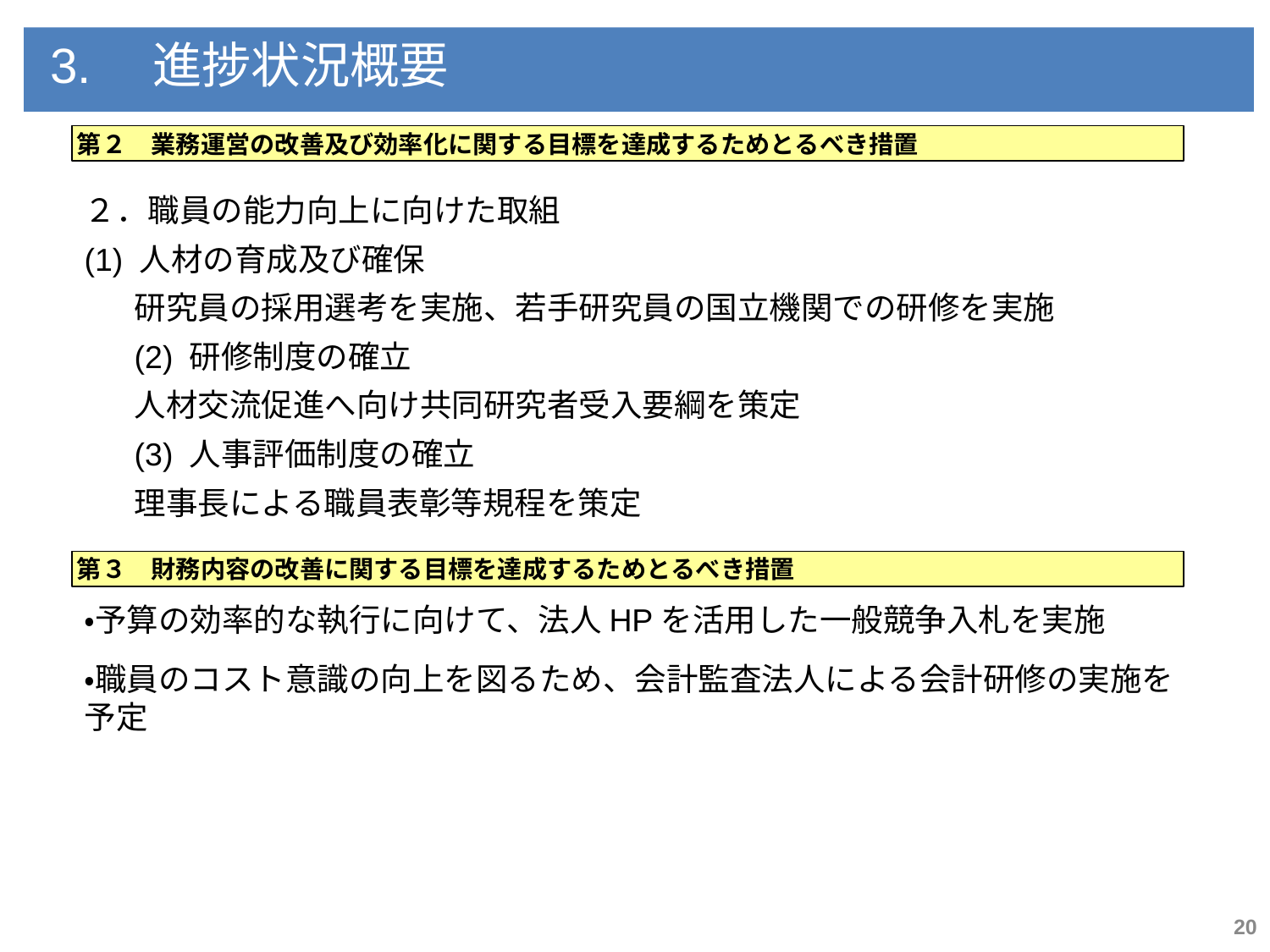

3.　進捗状況概要
第２　業務運営の改善及び効率化に関する目標を達成するためとるべき措置
２．職員の能力向上に向けた取組
(1) 人材の育成及び確保
研究員の採用選考を実施、若手研究員の国立機関での研修を実施
(2) 研修制度の確立
人材交流促進へ向け共同研究者受入要綱を策定
(3) 人事評価制度の確立
理事長による職員表彰等規程を策定
第３　財務内容の改善に関する目標を達成するためとるべき措置
・予算の効率的な執行に向けて、法人HPを活用した一般競争入札を実施
・職員のコスト意識の向上を図るため、会計監査法人による会計研修の実施を予定
20